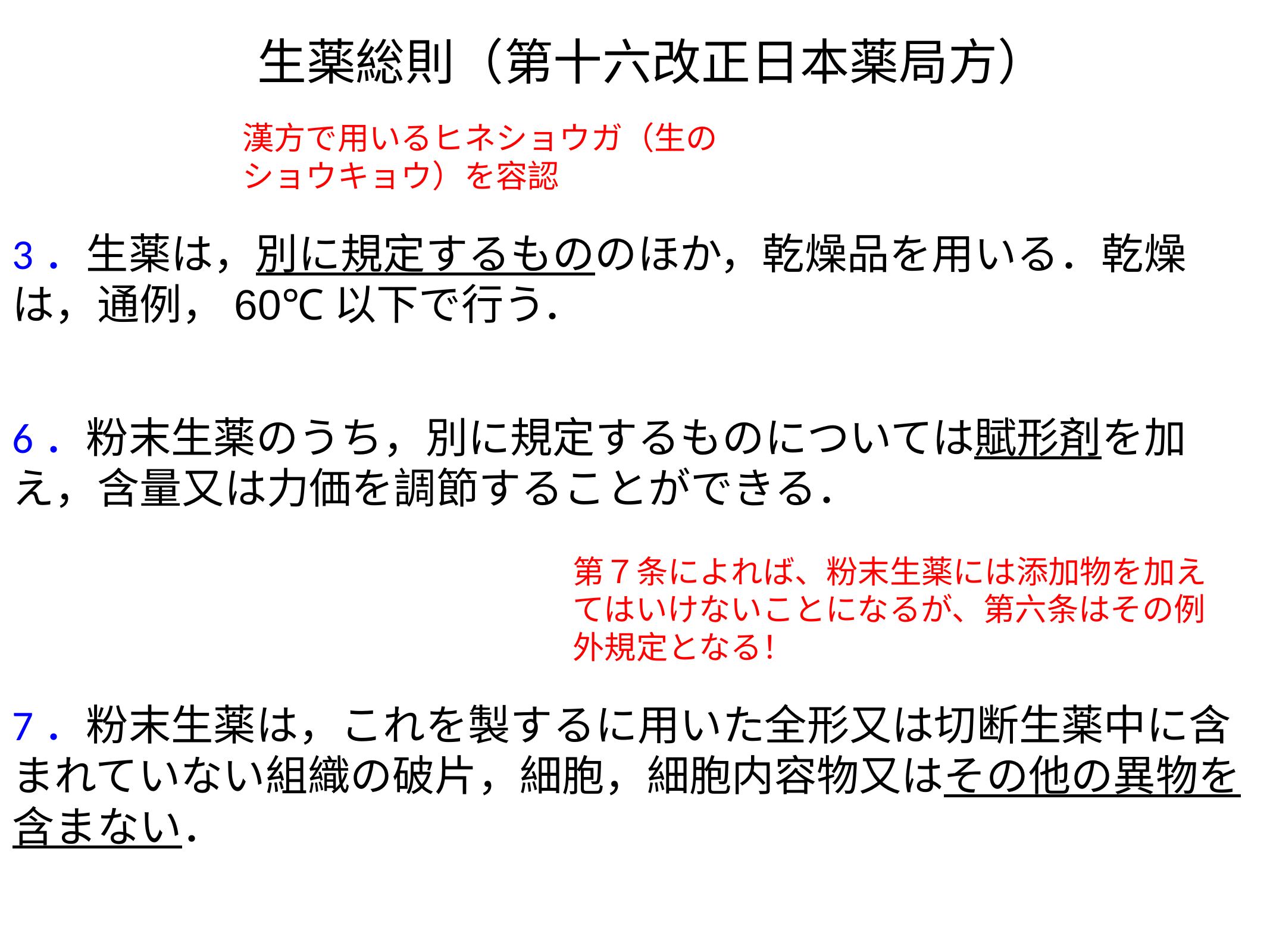

生薬総則（第十六改正日本薬局方）
漢方で用いるヒネショウガ（生の
ショウキョウ）を容認
3．生薬は，別に規定するもののほか，乾燥品を用いる．乾燥は，通例，60℃以下で行う．
6．粉末生薬のうち，別に規定するものについては賦形剤を加え，含量又は力価を調節することができる．
第７条によれば、粉末生薬には添加物を加えてはいけないことになるが、第六条はその例外規定となる！
7．粉末生薬は，これを製するに用いた全形又は切断生薬中に含まれていない組織の破片，細胞，細胞内容物又はその他の異物を含まない．